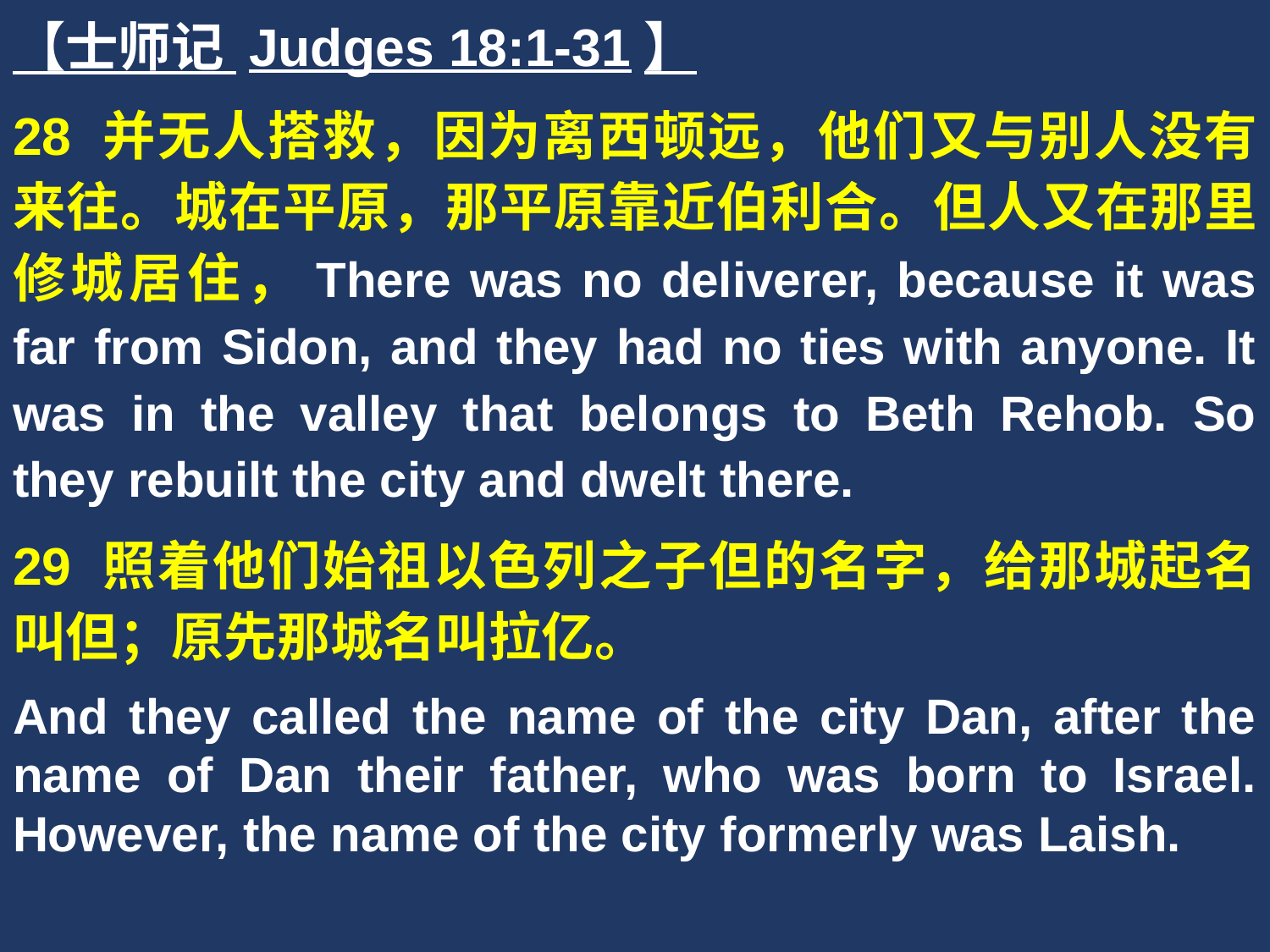

【士师记 Judges 18:1-31】
28 并无人搭救，因为离西顿远，他们又与别人没有来往。城在平原，那平原靠近伯利合。但人又在那里修城居住，There was no deliverer, because it was far from Sidon, and they had no ties with anyone. It was in the valley that belongs to Beth Rehob. So they rebuilt the city and dwelt there.
29 照着他们始祖以色列之子但的名字，给那城起名叫但；原先那城名叫拉亿。
And they called the name of the city Dan, after the name of Dan their father, who was born to Israel. However, the name of the city formerly was Laish.